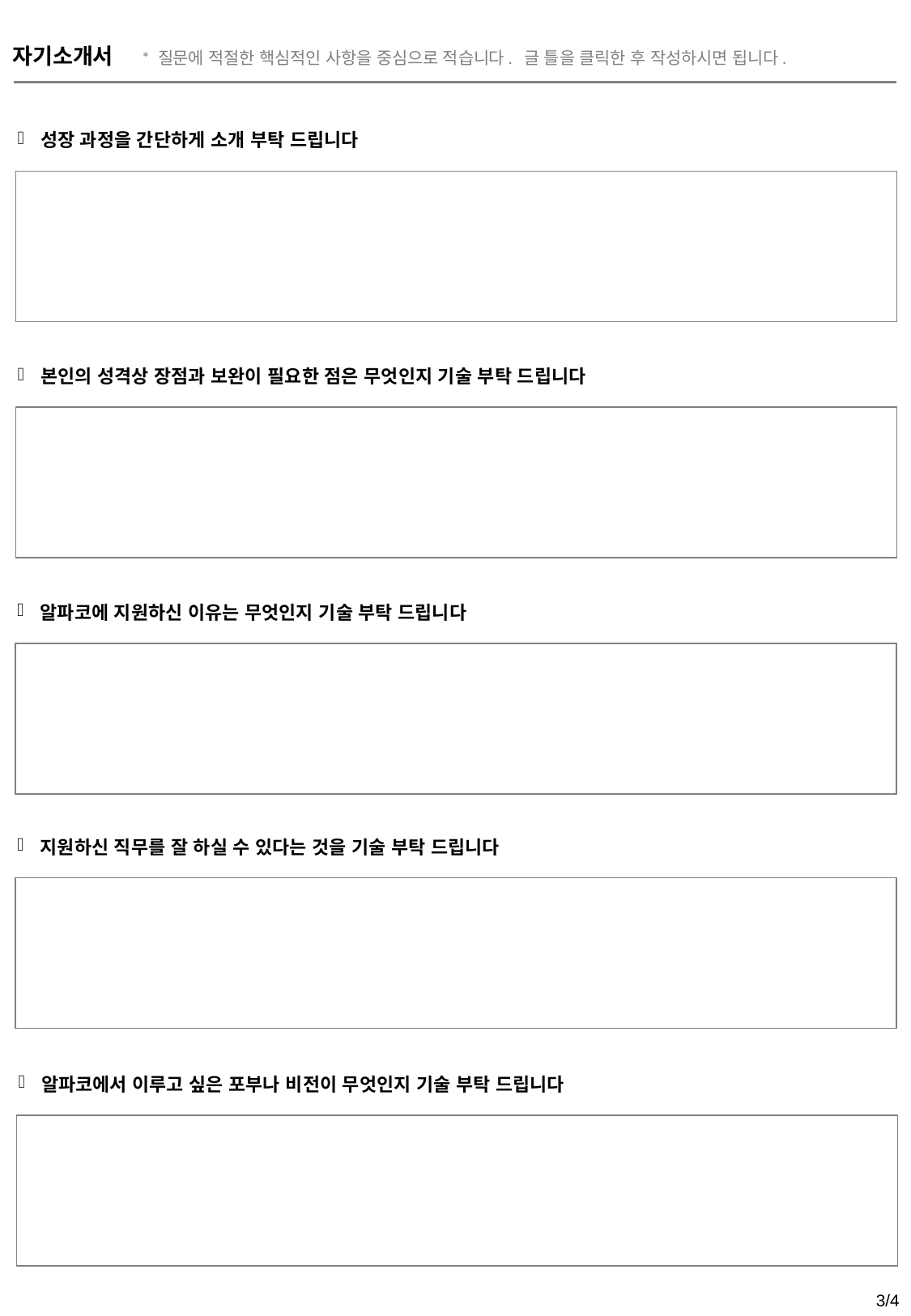

자기소개서     * 질문에 적절한 핵심적인 사항을 중심으로 적습니다.  글 틀을 클릭한 후 작성하시면 됩니다.
성장 과정을 간단하게 소개 부탁 드립니다

본인의 성격상 장점과 보완이 필요한 점은 무엇인지 기술 부탁 드립니다

알파코에 지원하신 이유는 무엇인지 기술 부탁 드립니다

지원하신 직무를 잘 하실 수 있다는 것을 기술 부탁 드립니다

알파코에서 이루고 싶은 포부나 비전이 무엇인지 기술 부탁 드립니다

3/4